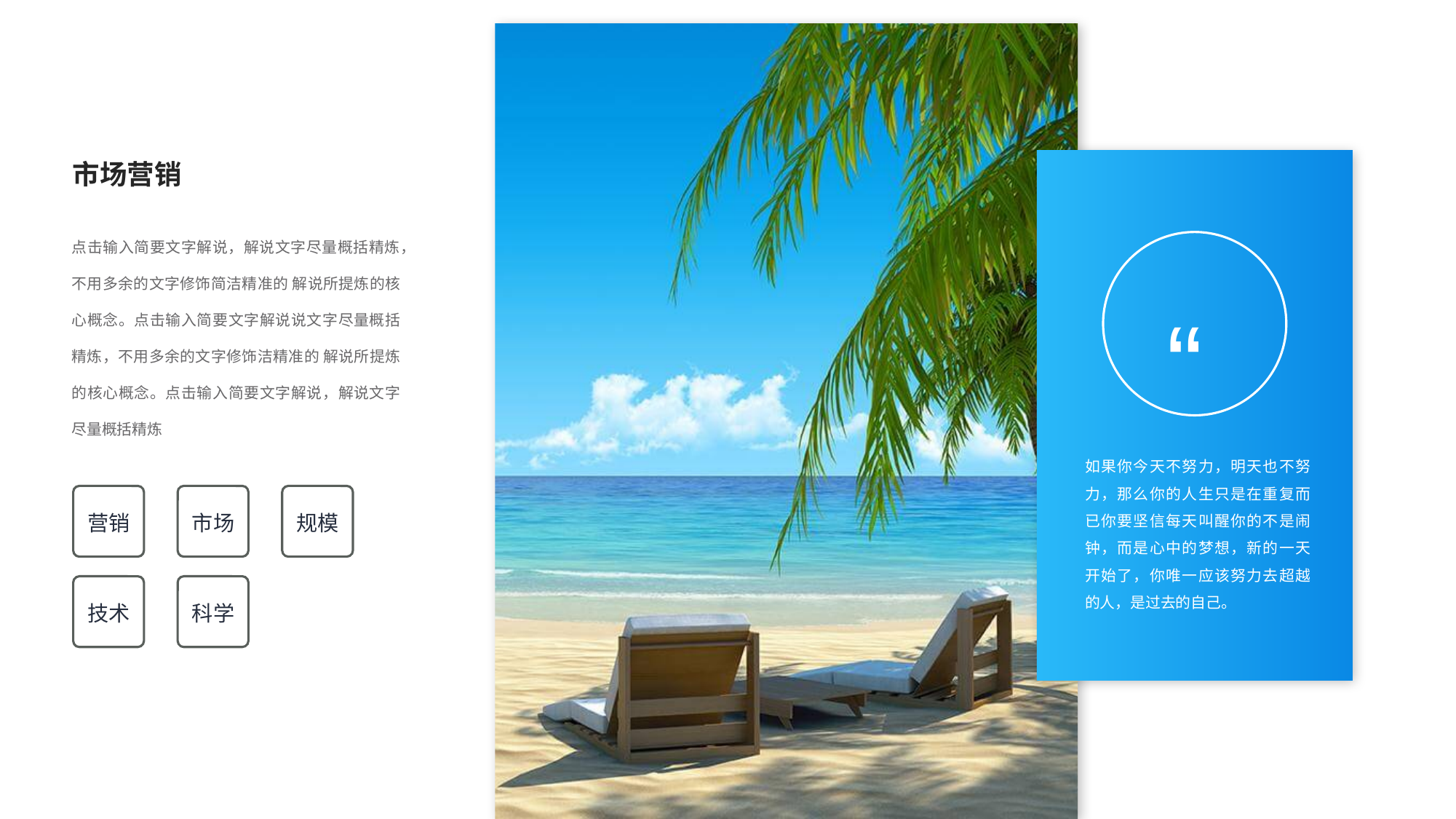

市场营销

“
如果你今天不努力，明天也不努力，那么你的人生只是在重复而已你要坚信每天叫醒你的不是闹钟，而是心中的梦想，新的一天开始了，你唯一应该努力去超越的人，是过去的自己。
点击输入简要文字解说，解说文字尽量概括精炼，不用多余的文字修饰简洁精准的 解说所提炼的核心概念。点击输入简要文字解说说文字尽量概括精炼，不用多余的文字修饰洁精准的 解说所提炼的核心概念。点击输入简要文字解说，解说文字尽量概括精炼

营销

市场

规模

技术

科学